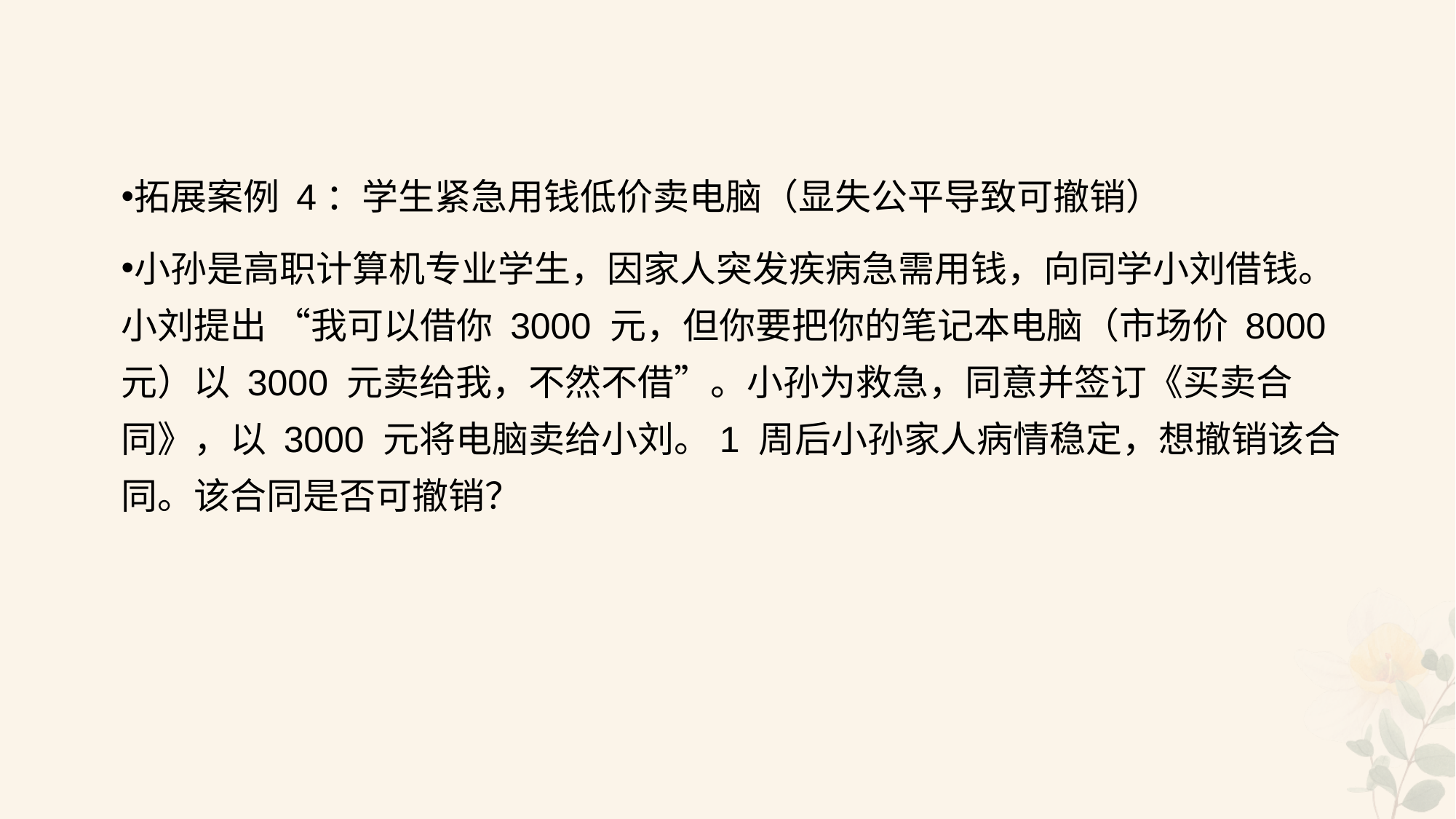

#
拓展案例 4：学生紧急用钱低价卖电脑（显失公平导致可撤销）
小孙是高职计算机专业学生，因家人突发疾病急需用钱，向同学小刘借钱。小刘提出 “我可以借你 3000 元，但你要把你的笔记本电脑（市场价 8000 元）以 3000 元卖给我，不然不借”。小孙为救急，同意并签订《买卖合同》，以 3000 元将电脑卖给小刘。1 周后小孙家人病情稳定，想撤销该合同。该合同是否可撤销？